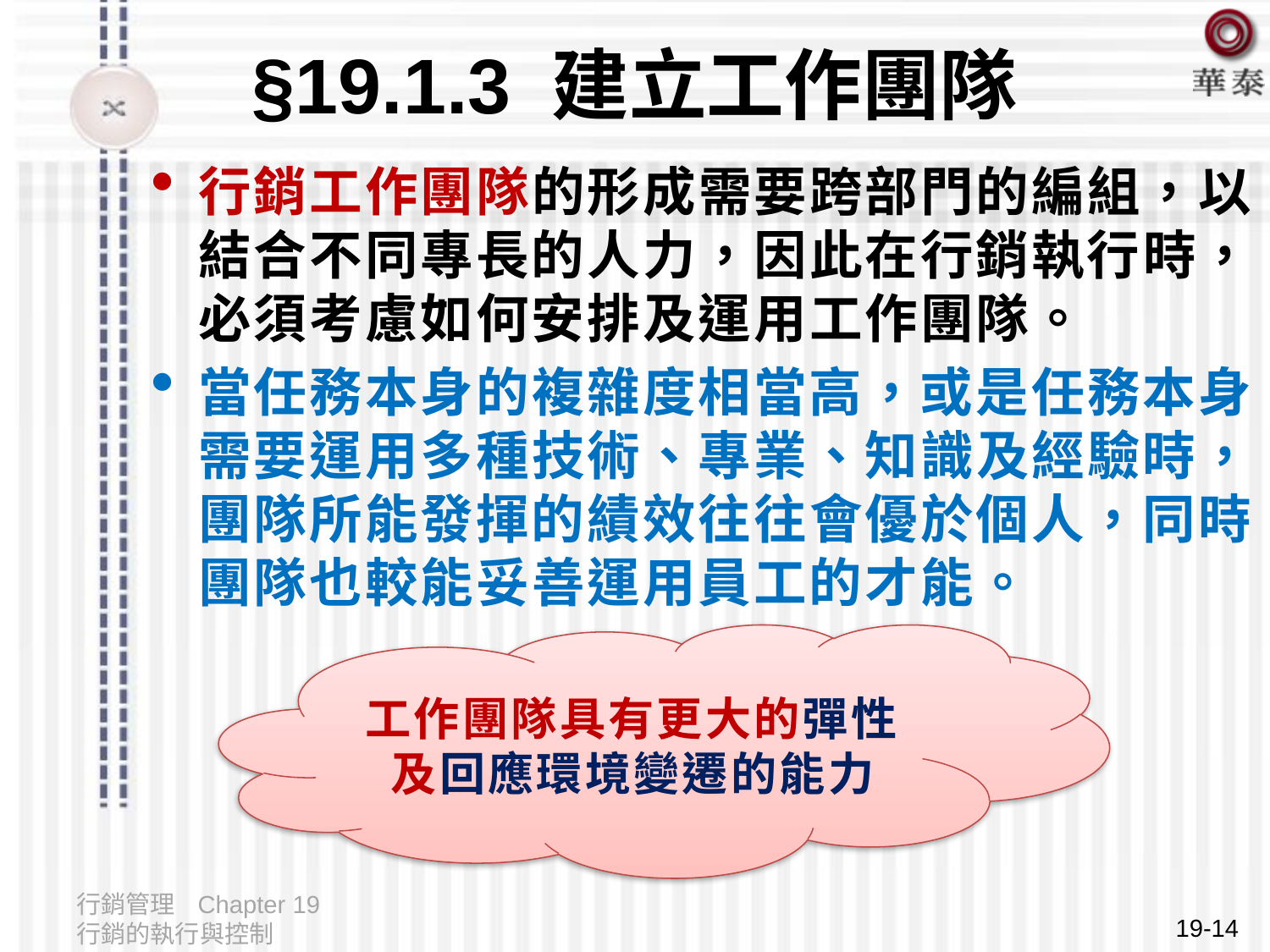

# §19.1.3 建立工作團隊
行銷工作團隊的形成需要跨部門的編組，以結合不同專長的人力，因此在行銷執行時，必須考慮如何安排及運用工作團隊。
當任務本身的複雜度相當高，或是任務本身需要運用多種技術、專業、知識及經驗時，團隊所能發揮的績效往往會優於個人，同時團隊也較能妥善運用員工的才能。
工作團隊具有更大的彈性及回應環境變遷的能力
行銷管理   Chapter 19   行銷的執行與控制
19-14